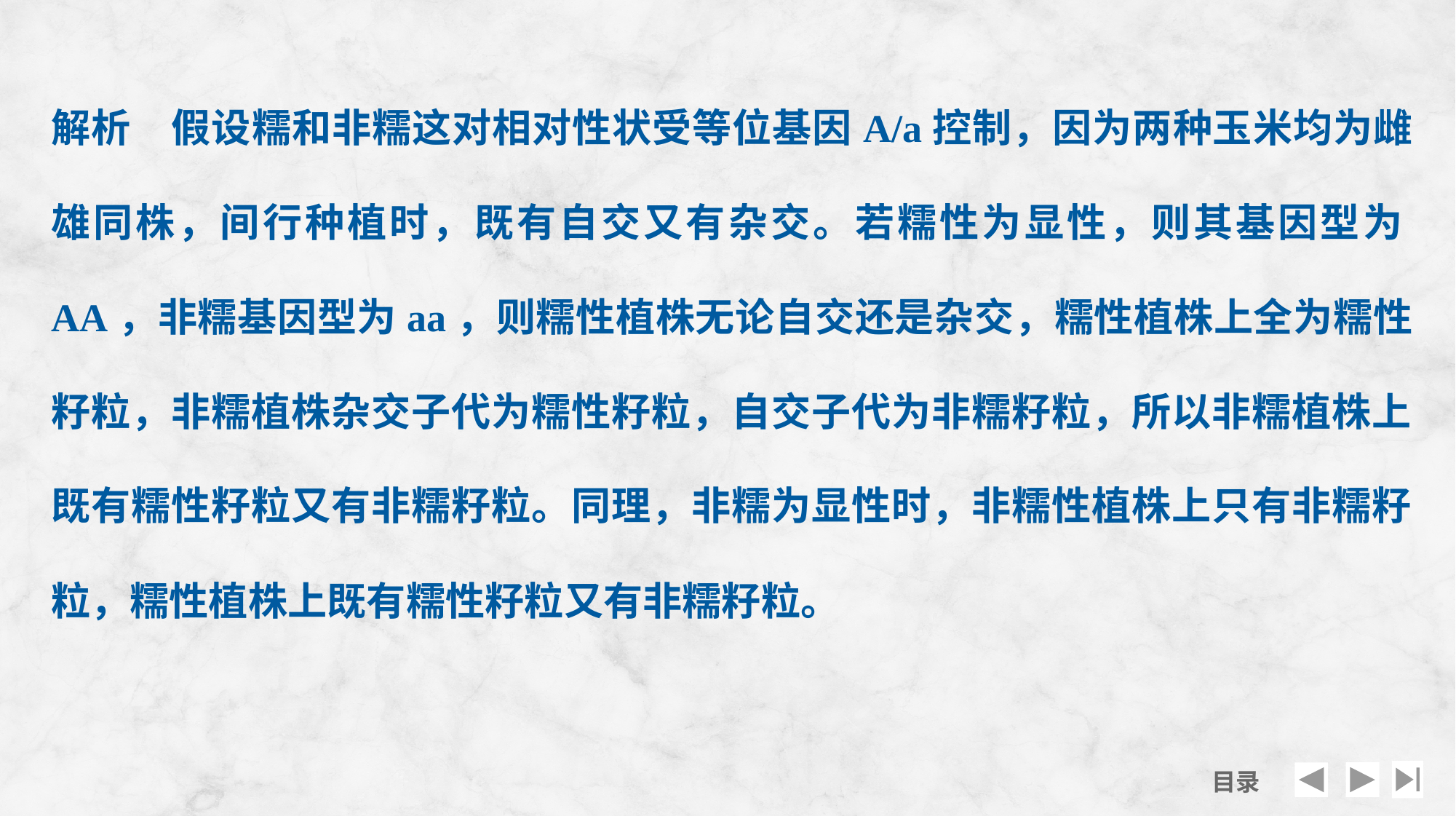

解析　假设糯和非糯这对相对性状受等位基因A/a控制，因为两种玉米均为雌雄同株，间行种植时，既有自交又有杂交。若糯性为显性，则其基因型为AA，非糯基因型为aa，则糯性植株无论自交还是杂交，糯性植株上全为糯性籽粒，非糯植株杂交子代为糯性籽粒，自交子代为非糯籽粒，所以非糯植株上既有糯性籽粒又有非糯籽粒。同理，非糯为显性时，非糯性植株上只有非糯籽粒，糯性植株上既有糯性籽粒又有非糯籽粒。